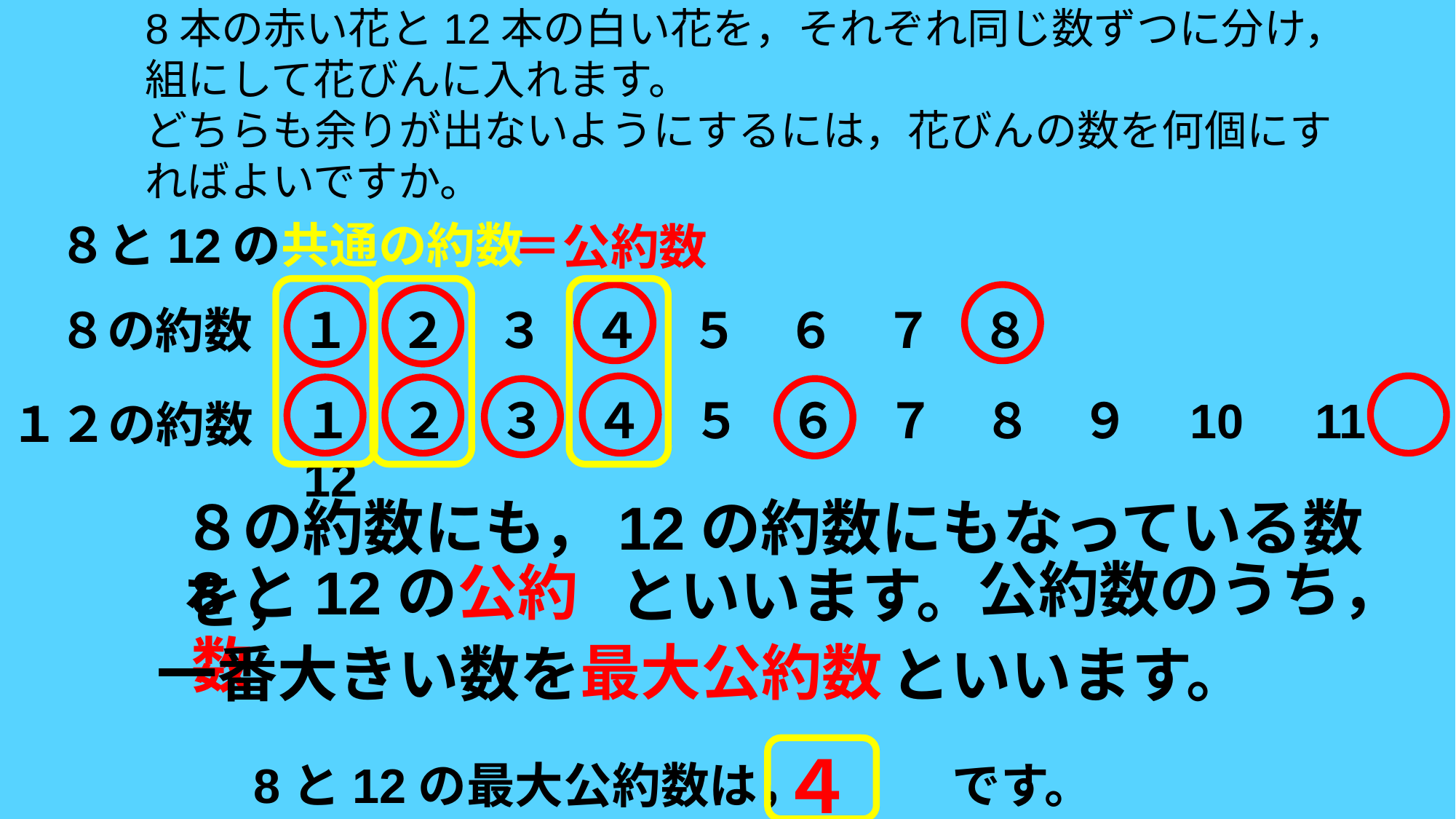

8本の赤い花と12本の白い花を，それぞれ同じ数ずつに分け，組にして花びんに入れます。
どちらも余りが出ないようにするには，花びんの数を何個にすればよいですか。
８と12の共通の約数
＝公約数

１　２　３　４　５　６　７　８
８の約数

１　２　３　４　５　６　７　８　９　10　11　12
１２の約数
８の約数にも，12の約数にもなっている数を，
公約数のうち，
8と12の公約数
といいます。
最大公約数
一番大きい数を
といいます。
４

8と12の最大公約数は，　　　です。